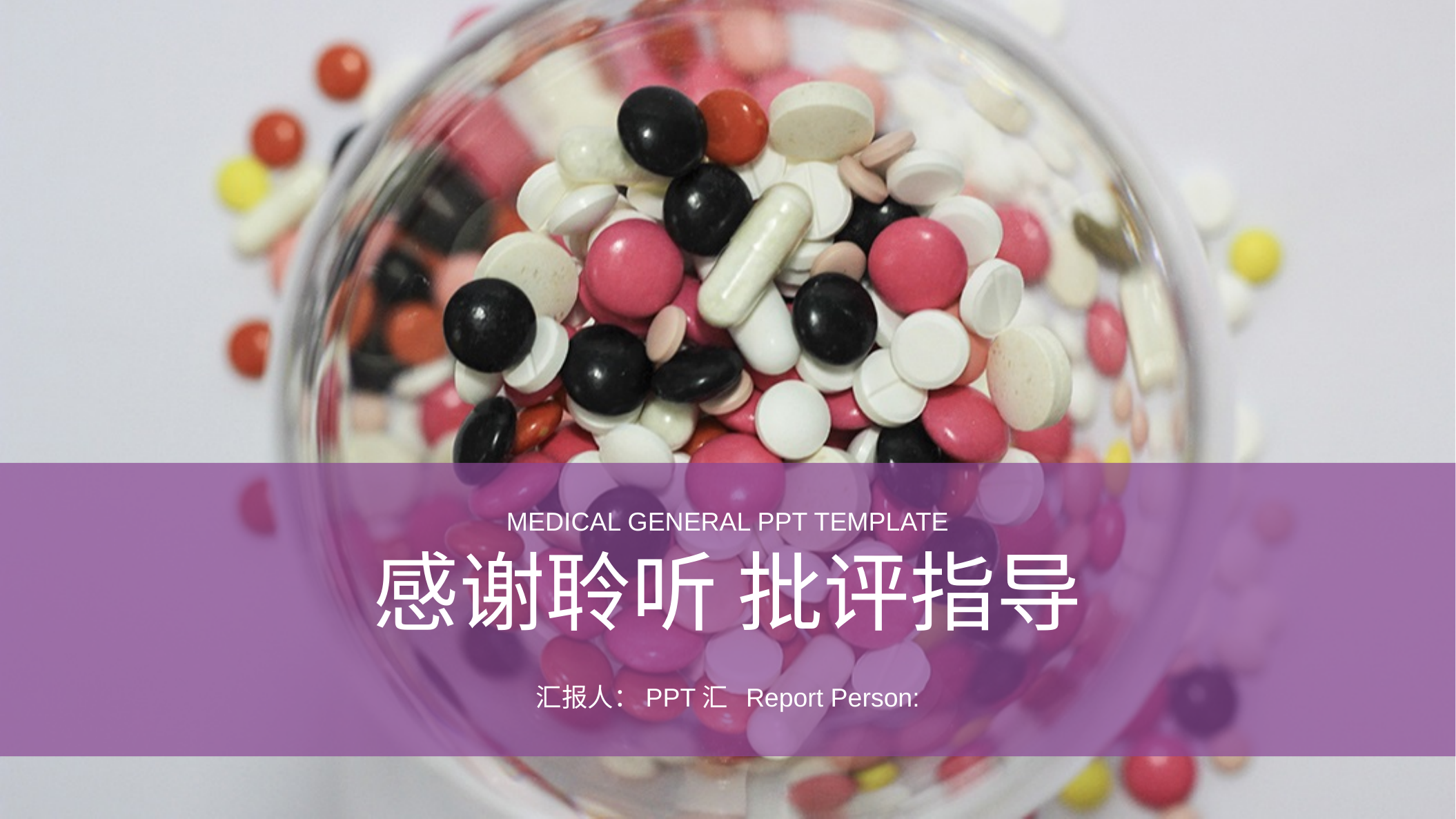

MEDICAL GENERAL PPT TEMPLATE
感谢聆听 批评指导
汇报人：PPT汇  Report Person: